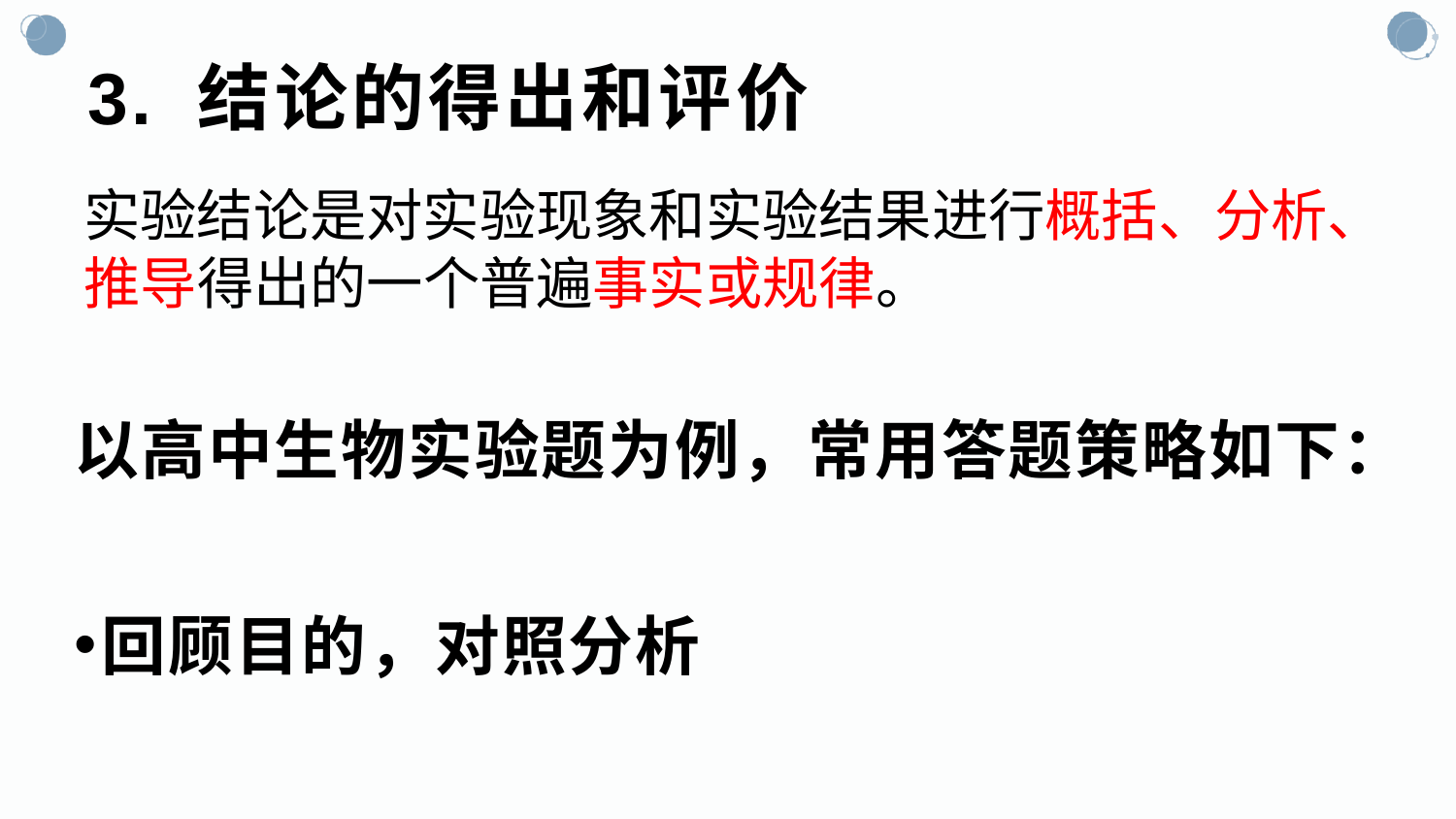

# 3. 结论的得出和评价
实验结论是对实验现象和实验结果进行概括、分析、推导得出的一个普遍事实或规律。
以高中生物实验题为例，常用答题策略如下：

回顾目的，对照分析